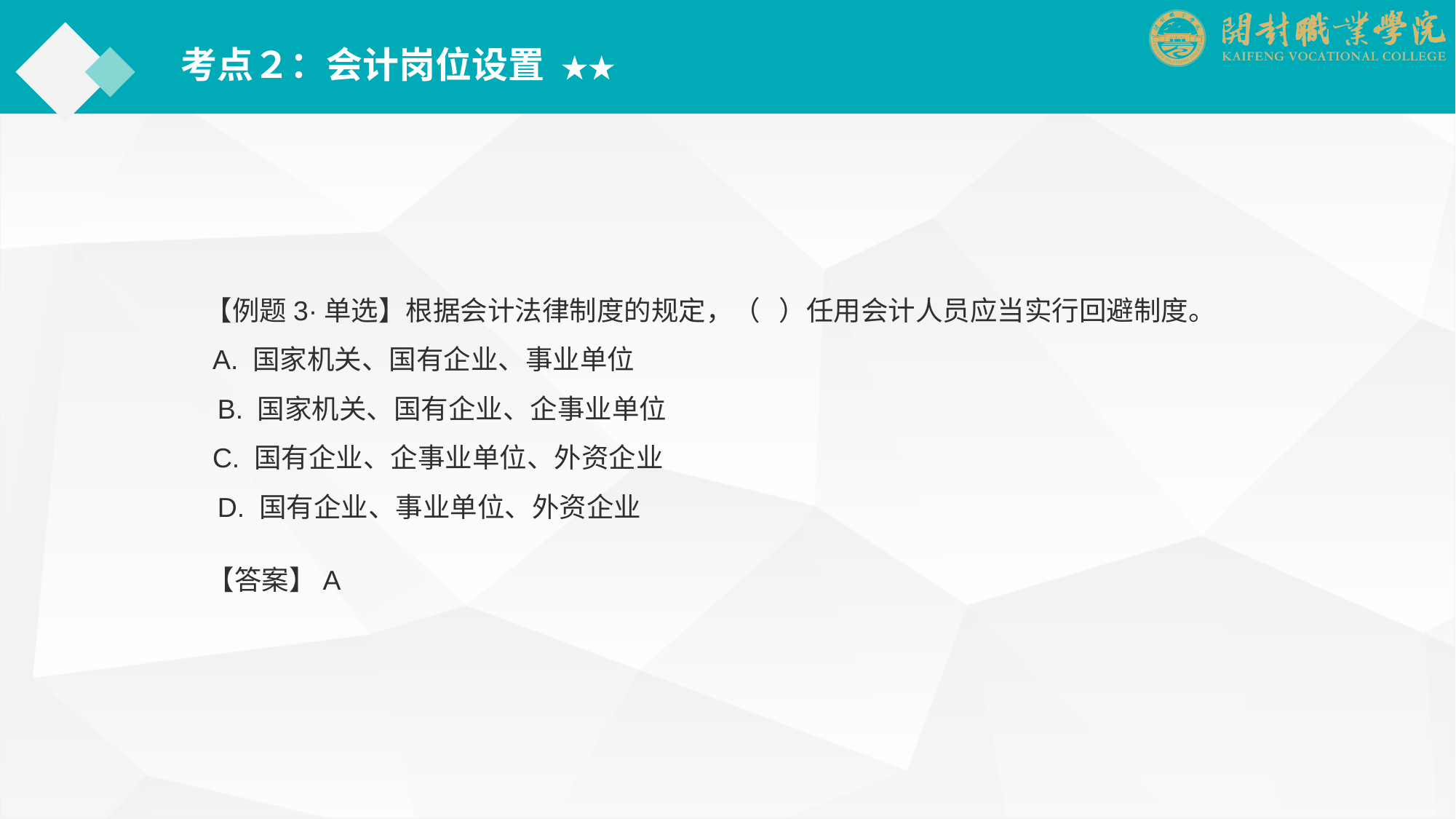

考点２：会计岗位设置  ★★
【例题3·单选】根据会计法律制度的规定，（   ）任用会计人员应当实行回避制度。
 A. 国家机关、国有企业、事业单位
 B. 国家机关、国有企业、企事业单位
 C. 国有企业、企事业单位、外资企业
 D. 国有企业、事业单位、外资企业
【答案】A